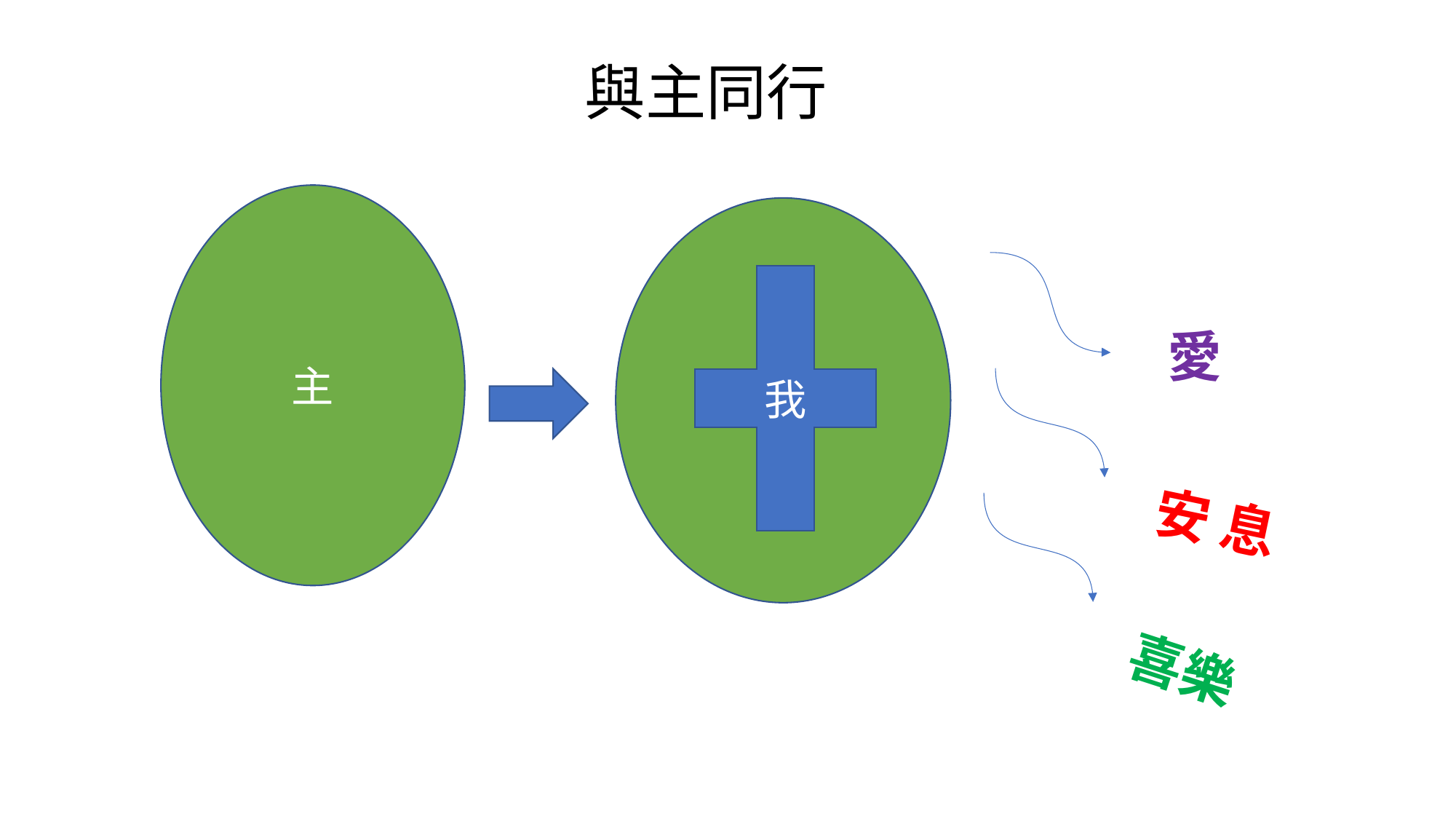

# 與主同行

主

我
愛

                           安 息
 喜樂